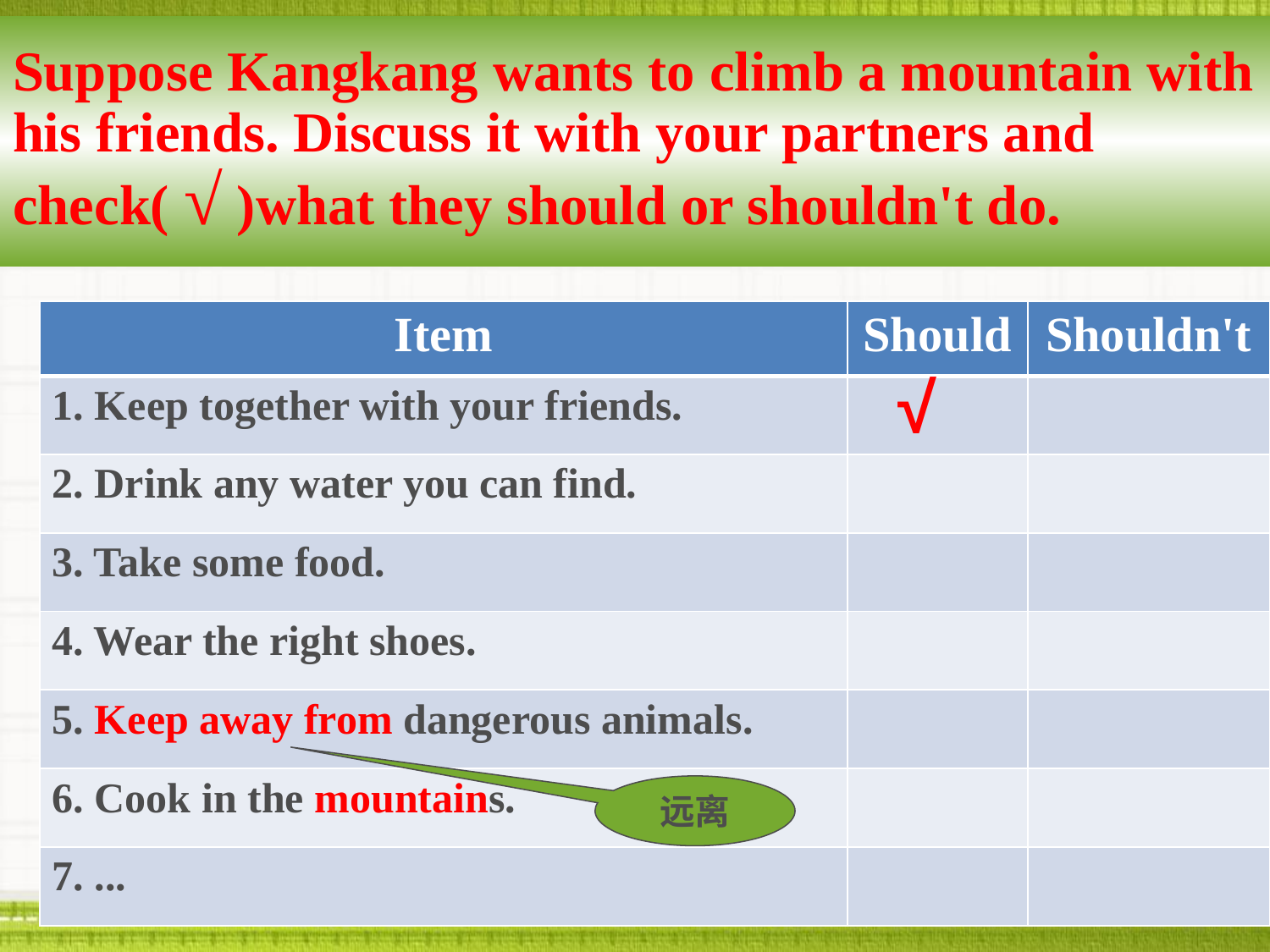

Suppose Kangkang wants to climb a mountain with his friends. Discuss it with your partners and check( √ )what they should or shouldn't do.
| Item | Should | Shouldn't |
| --- | --- | --- |
| 1. Keep together with your friends. |  |  |
| 2. Drink any water you can find. |  |  |
| 3. Take some food. |  |  |
| 4. Wear the right shoes. |  |  |
| 5. Keep away from dangerous animals. |  |  |
| 6. Cook in the mountains. |  |  |
| 7. ... |  |  |
√
远离